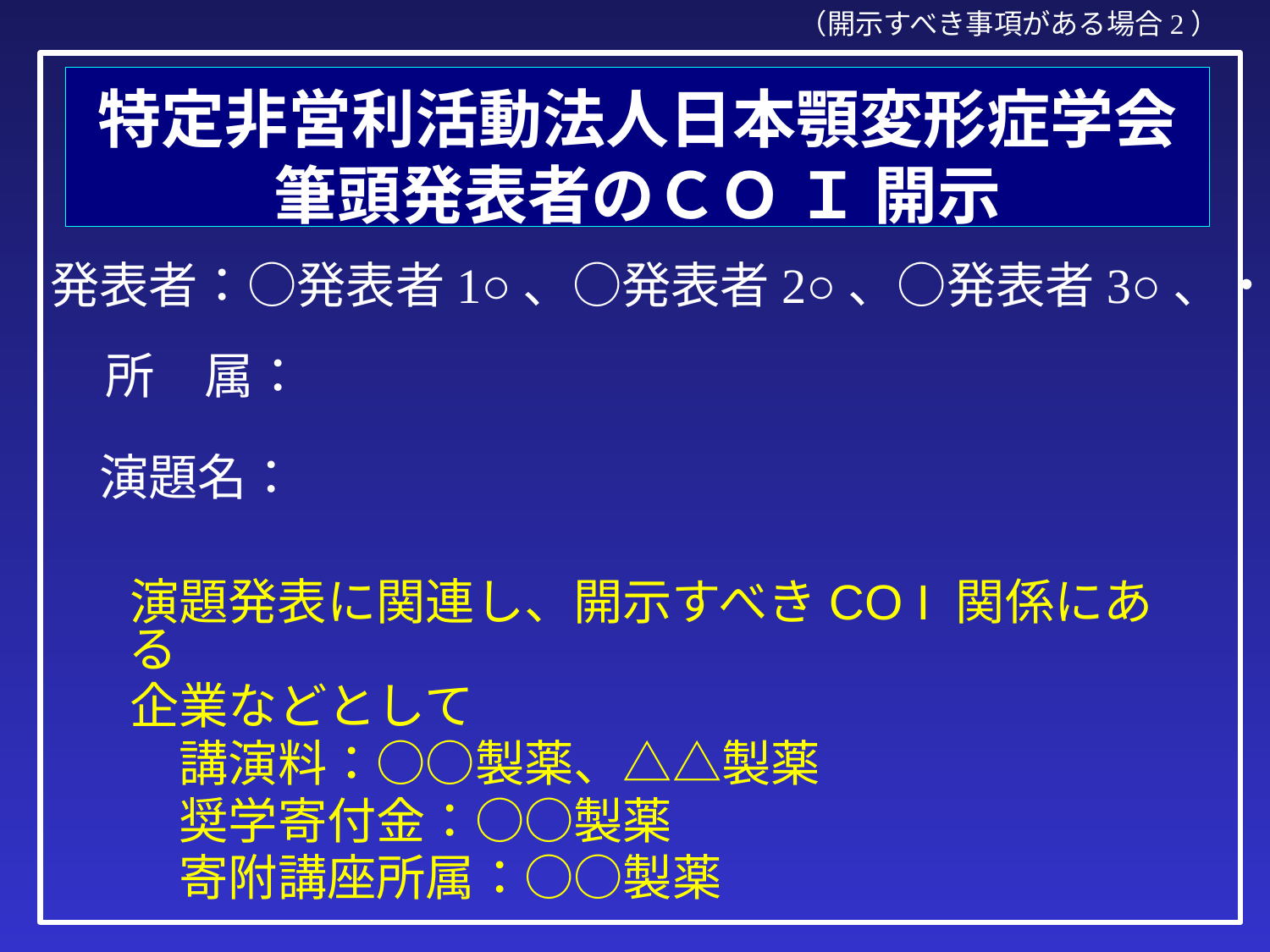

（開示すべき事項がある場合2）

# 特定非営利活動法人日本顎変形症学会 筆頭発表者のＣＯ Ｉ 開示
発表者：○発表者1○、○発表者2○、○発表者3○、・・
所　属：
演題名：
　演題発表に関連し、開示すべきCO I 関係にある
　企業などとして
　　講演料：○○製薬、△△製薬
　　奨学寄付金：○○製薬
　　寄附講座所属：○○製薬